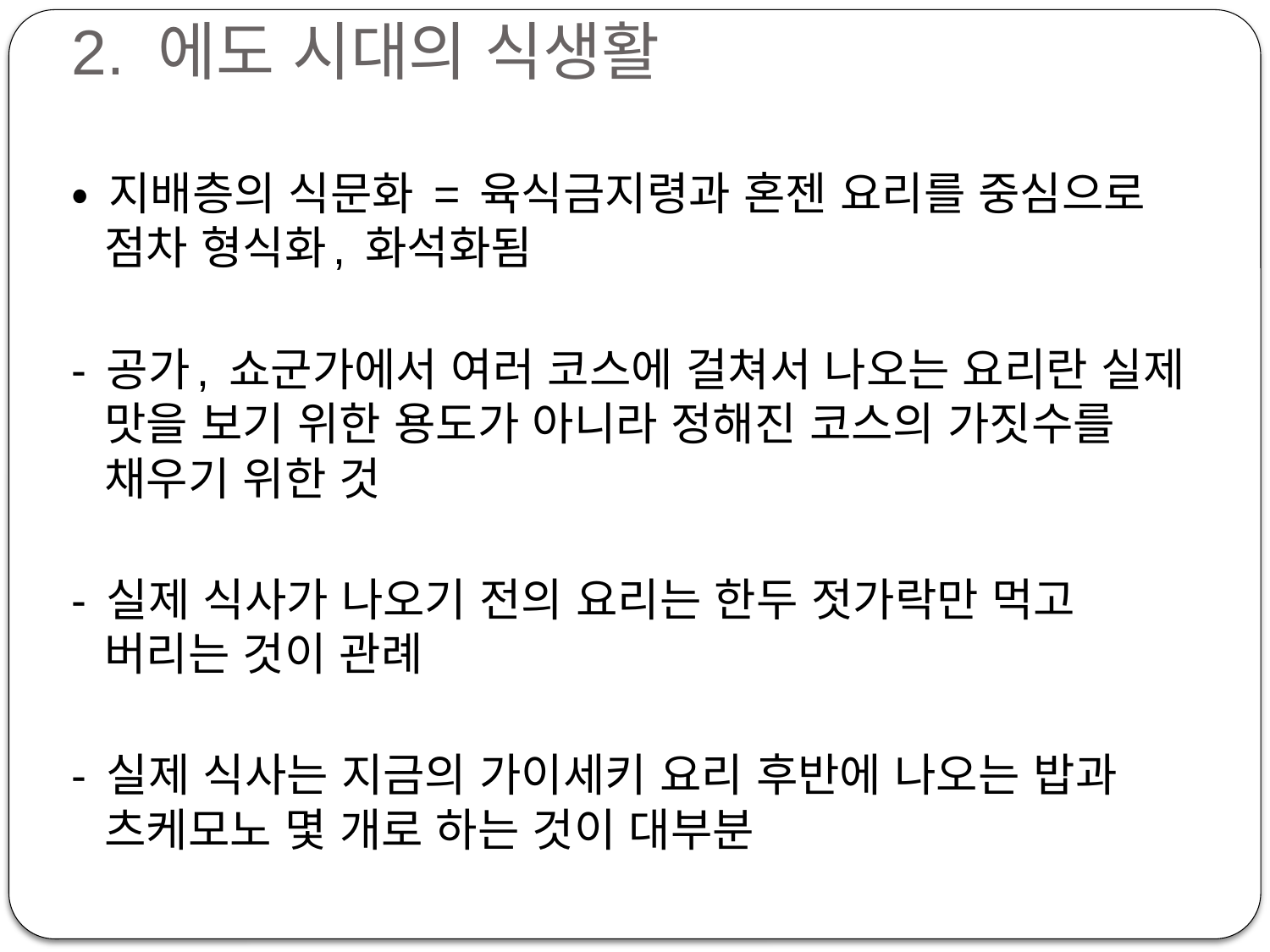

# 2. 에도 시대의 식생활
• 지배층의 식문화 = 육식금지령과 혼젠 요리를 중심으로 점차 형식화, 화석화됨

- 공가, 쇼군가에서 여러 코스에 걸쳐서 나오는 요리란 실제 맛을 보기 위한 용도가 아니라 정해진 코스의 가짓수를 채우기 위한 것

- 실제 식사가 나오기 전의 요리는 한두 젓가락만 먹고 버리는 것이 관례

- 실제 식사는 지금의 가이세키 요리 후반에 나오는 밥과 츠케모노 몇 개로 하는 것이 대부분